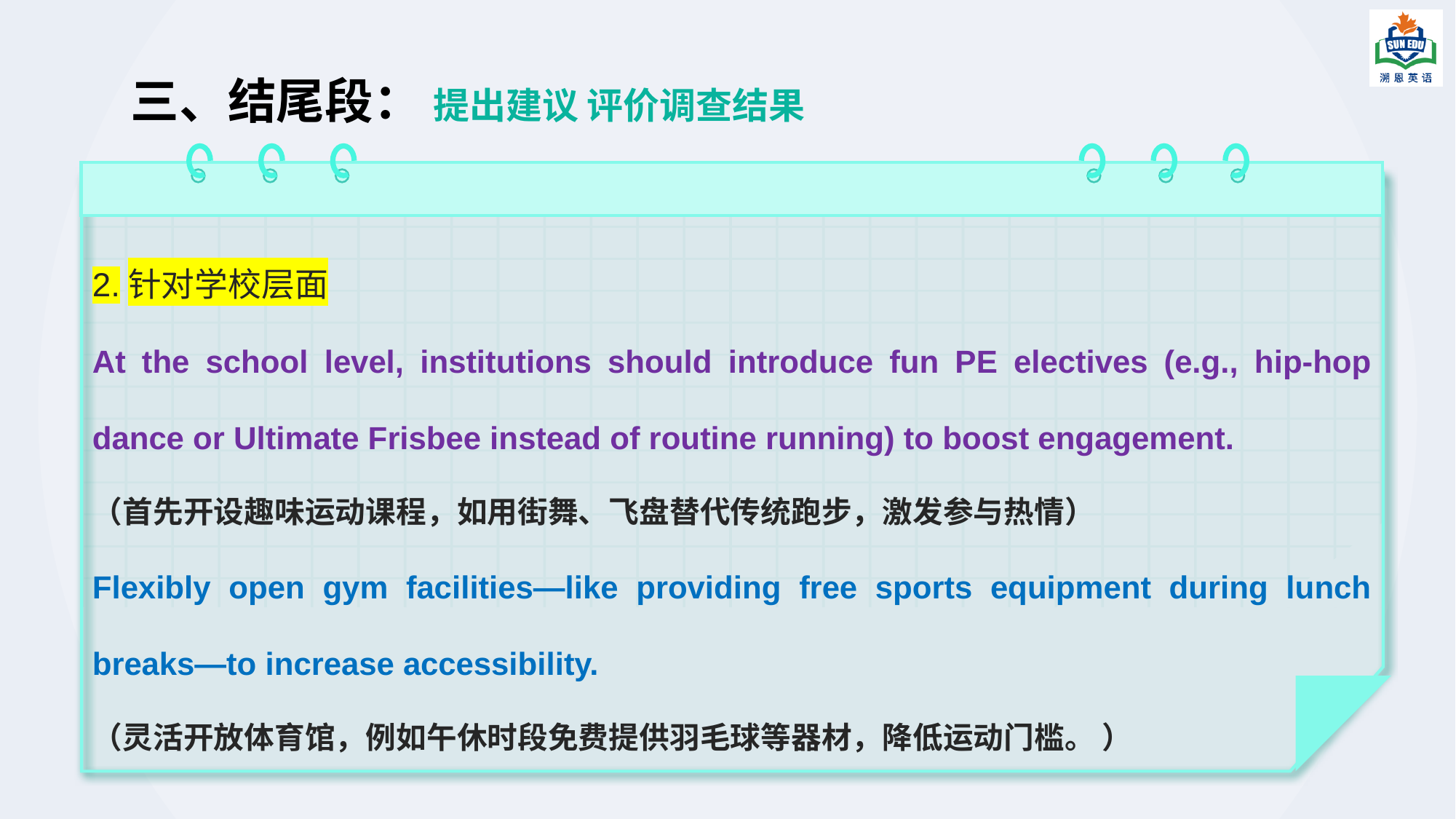

# 三、结尾段： 提出建议 评价调查结果

2.针对学校层面
At the school level, institutions should introduce fun PE electives (e.g., hip-hop dance or Ultimate Frisbee instead of routine running) to boost engagement.
（首先开设趣味运动课程，如用街舞、飞盘替代传统跑步，激发参与热情）
Flexibly open gym facilities—like providing free sports equipment during lunch breaks—to increase accessibility.
（灵活开放体育馆，例如午休时段免费提供羽毛球等器材，降低运动门槛。 ）